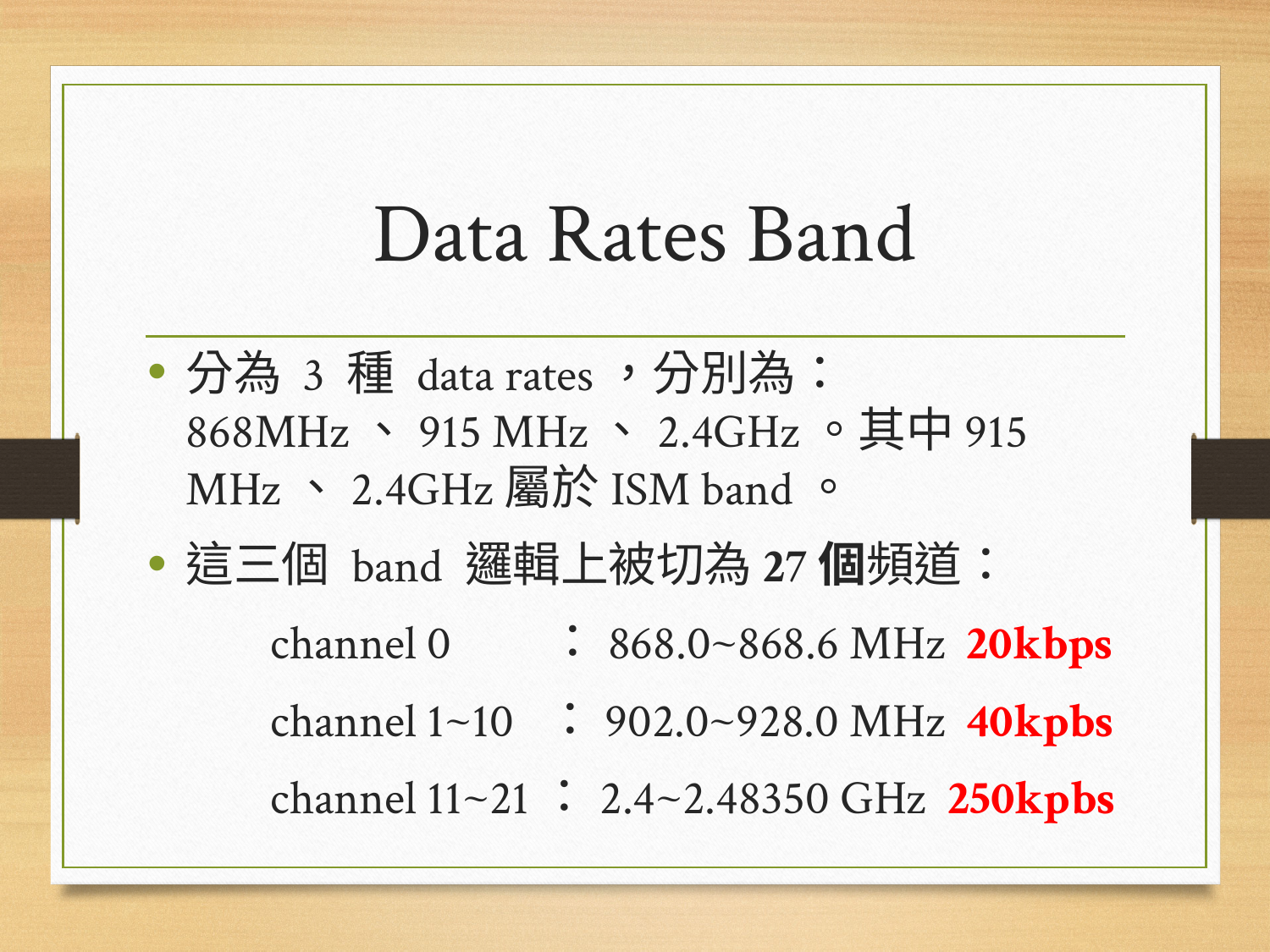

# Data Rates Band
分為 3 種 data rates，分別為：868MHz、915 MHz、2.4GHz。其中915 MHz、2.4GHz屬於ISM band。
這三個 band 邏輯上被切為27個頻道：
	channel 0        ：868.0~868.6 MHz  20kbps
	channel 1~10  ：902.0~928.0 MHz  40kpbs
	channel 11~21：2.4~2.48350 GHz  250kpbs